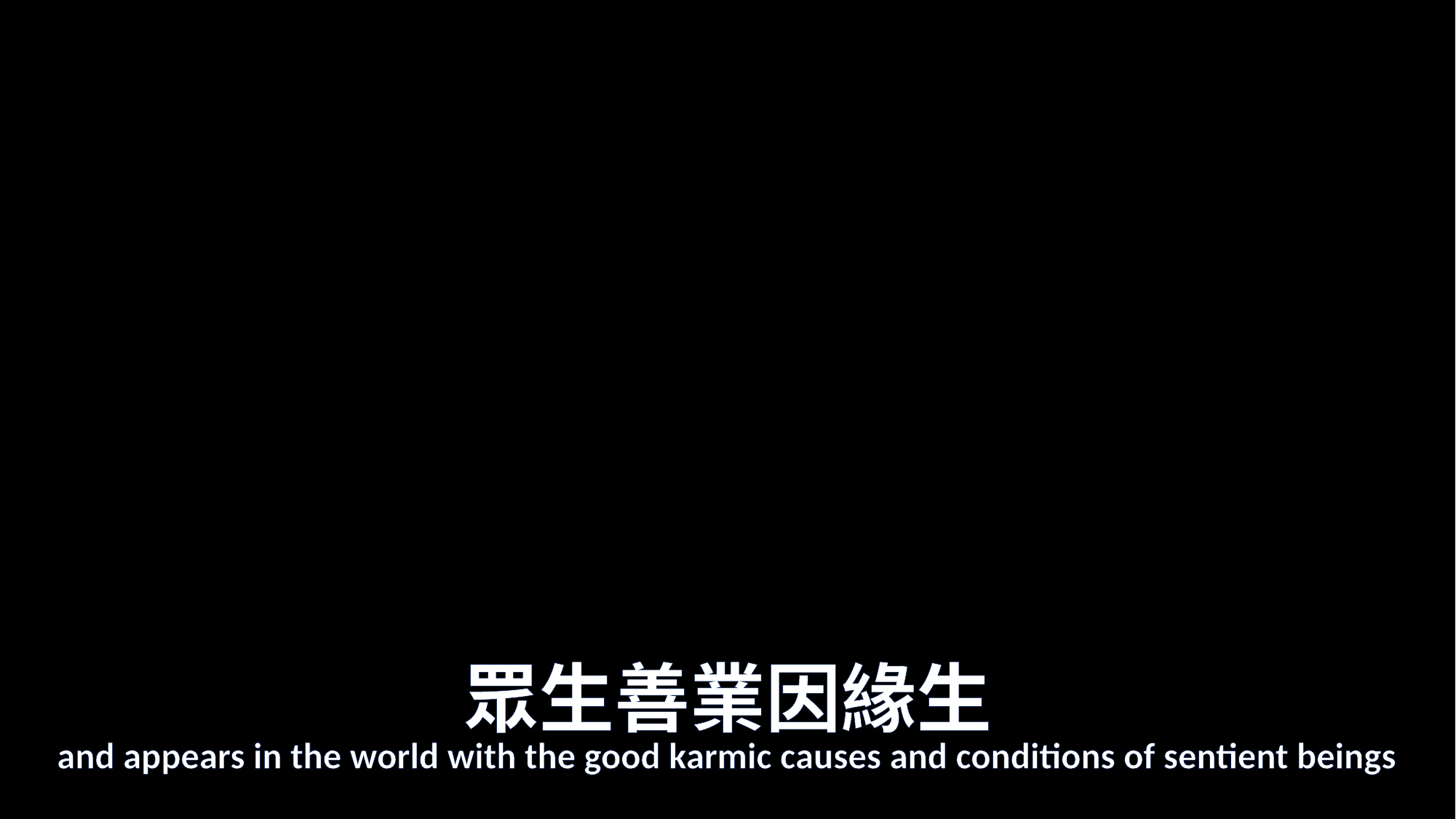

# 眾生善業因緣生
and appears in the world with the good karmic causes and conditions of sentient beings